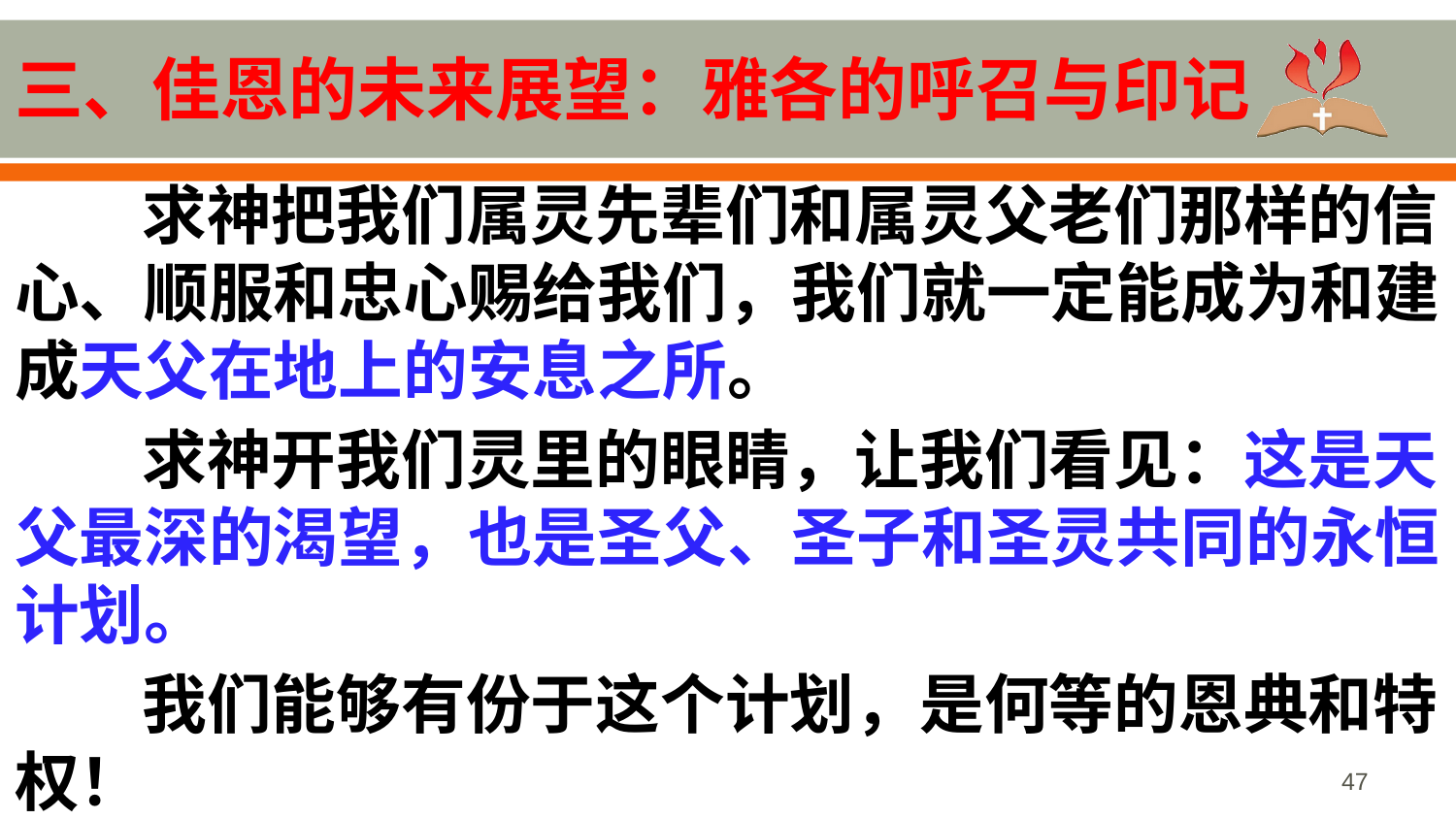

# 三、佳恩的未来展望：雅各的呼召与印记
求神把我们属灵先辈们和属灵父老们那样的信心、顺服和忠心赐给我们，我们就一定能成为和建成天父在地上的安息之所。
求神开我们灵里的眼睛，让我们看见：这是天父最深的渴望，也是圣父、圣子和圣灵共同的永恒计划。
我们能够有份于这个计划，是何等的恩典和特权！

47